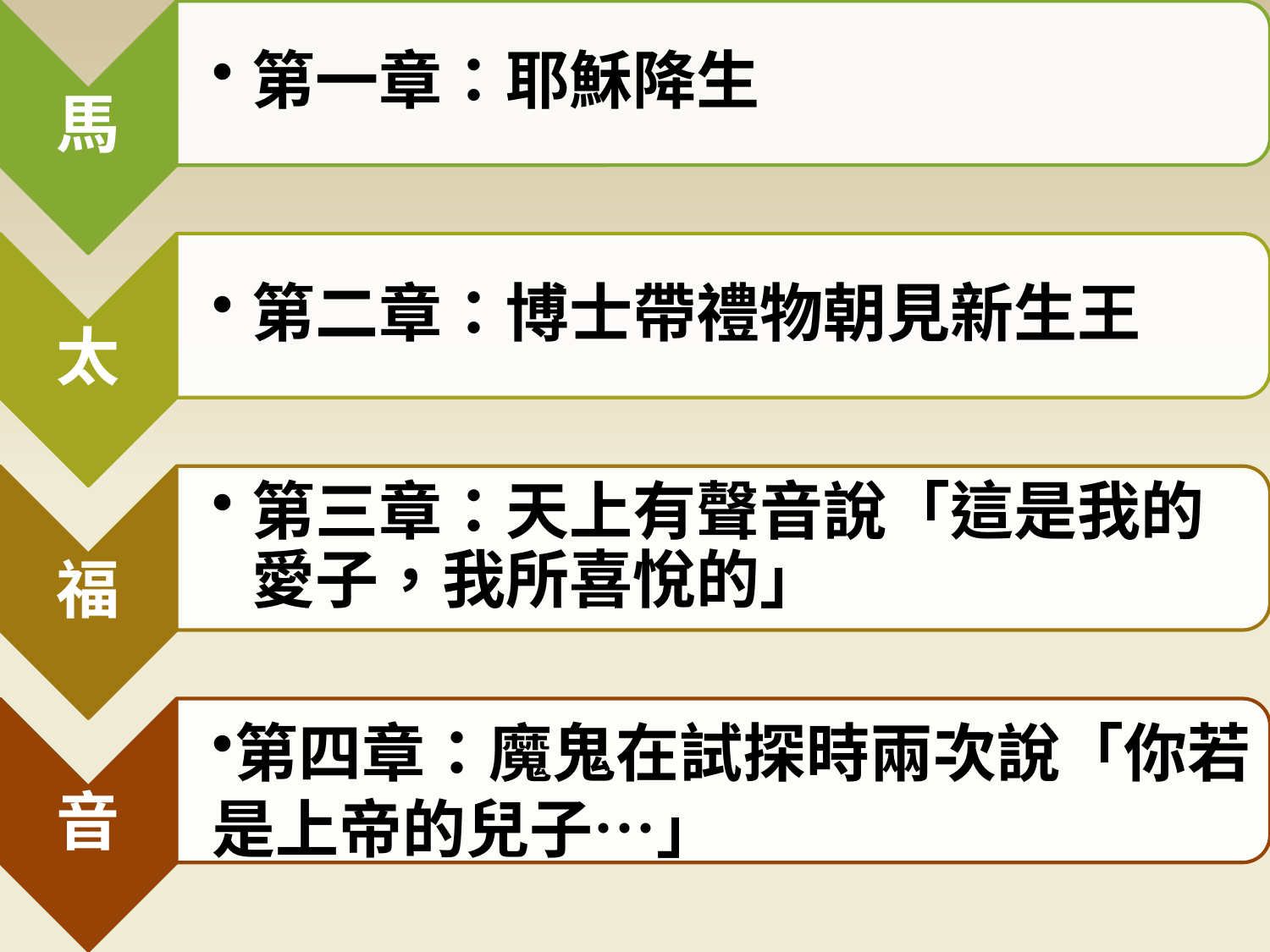

馬
第一章：耶穌降生
太
第二章：博士帶禮物朝見新生王
福
第三章：天上有聲音說「這是我的愛子，我所喜悅的」
音

第四章：魔鬼在試探時兩次說「你若是上帝的兒子…」